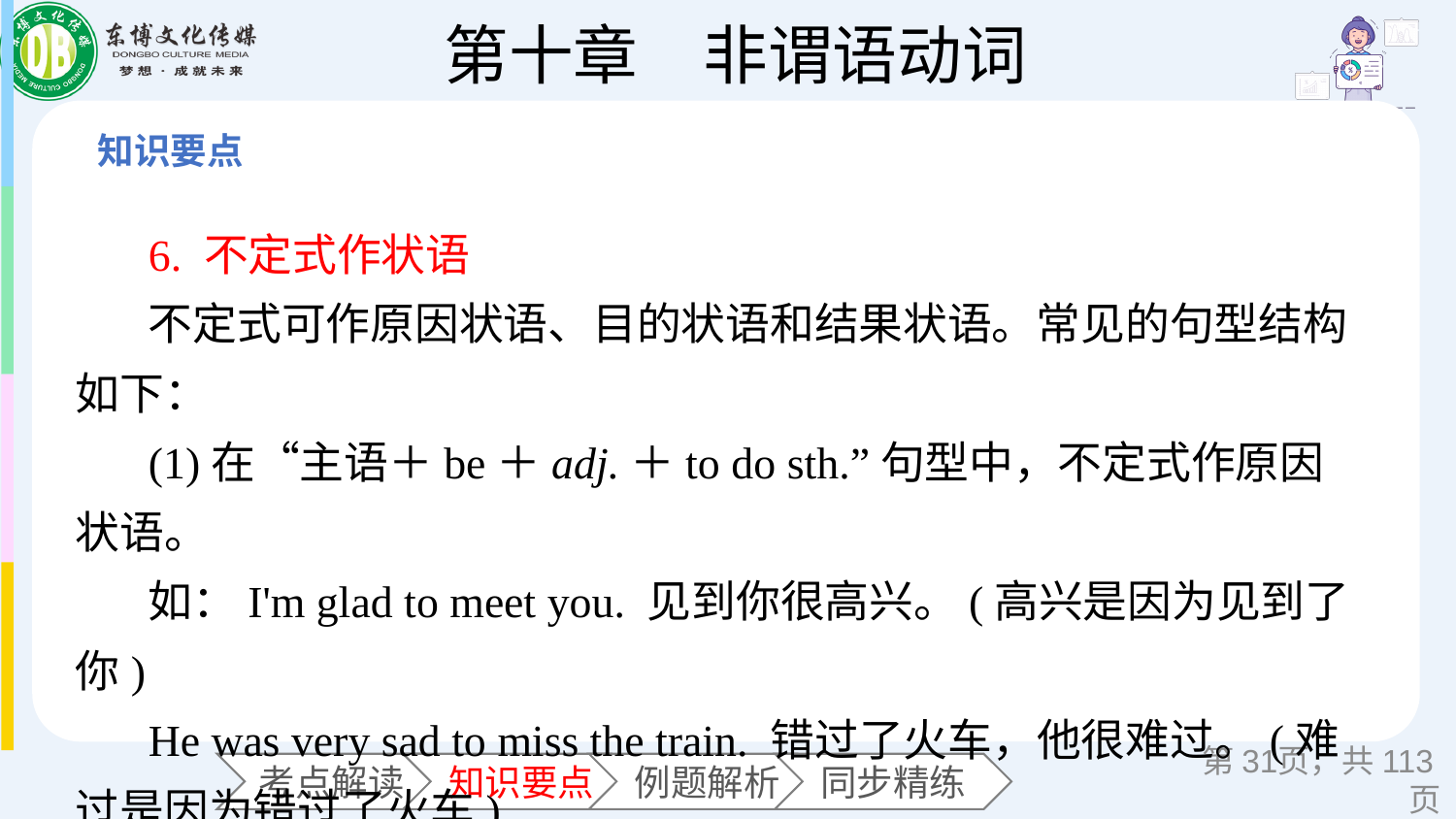

6. 不定式作状语
不定式可作原因状语、目的状语和结果状语。常见的句型结构如下：
(1)在“主语＋be＋adj.＋to do sth.”句型中，不定式作原因状语。
如：I'm glad to meet you. 见到你很高兴。(高兴是因为见到了你)
He was very sad to miss the train. 错过了火车，他很难过。(难过是因为错过了火车)
第31页，共113页